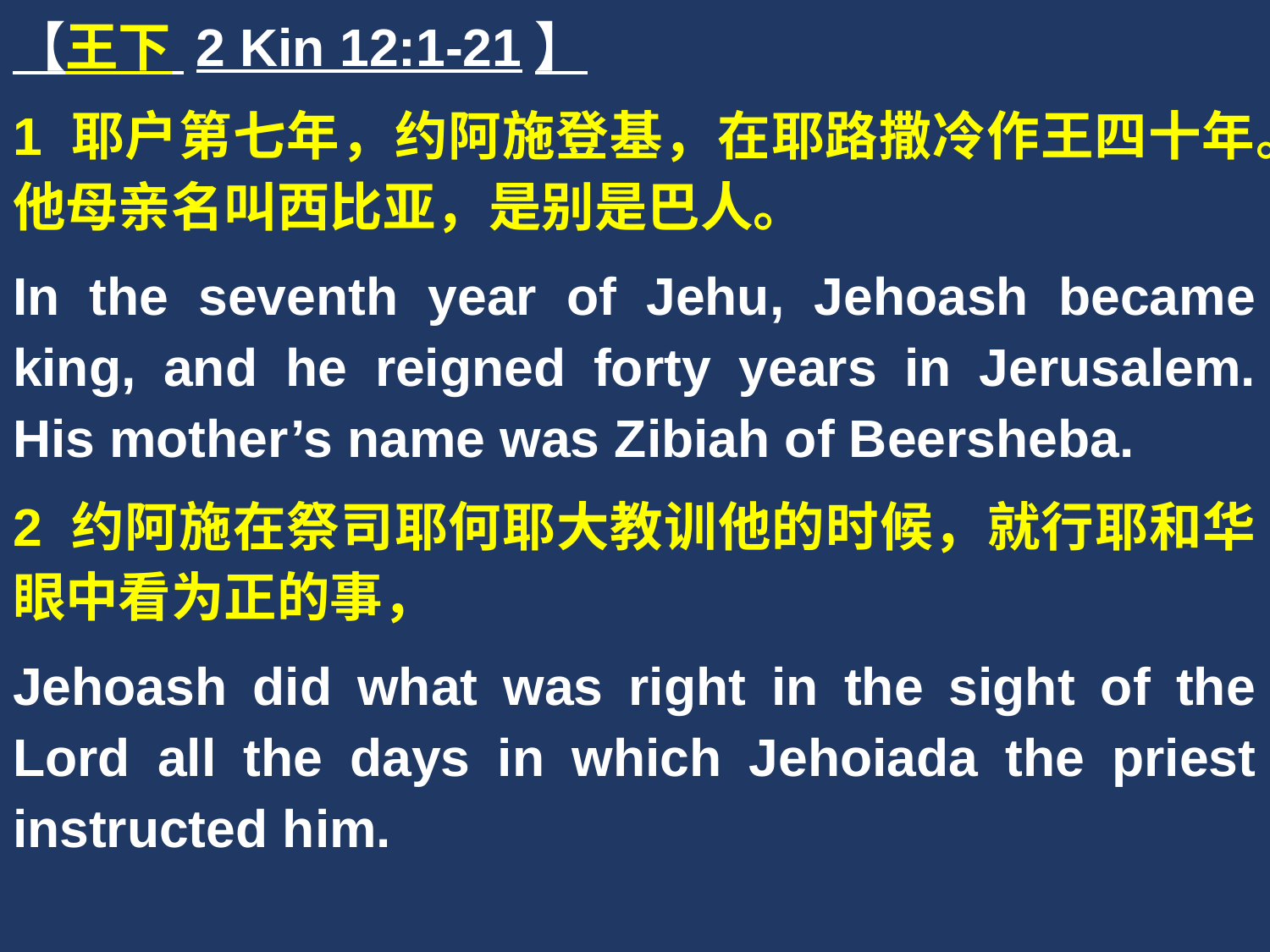

【王下 2 Kin 12:1-21】
1 耶户第七年，约阿施登基，在耶路撒冷作王四十年。他母亲名叫西比亚，是别是巴人。
In the seventh year of Jehu, Jehoash became king, and he reigned forty years in Jerusalem. His mother’s name was Zibiah of Beersheba.
2 约阿施在祭司耶何耶大教训他的时候，就行耶和华眼中看为正的事，
Jehoash did what was right in the sight of the Lord all the days in which Jehoiada the priest instructed him.